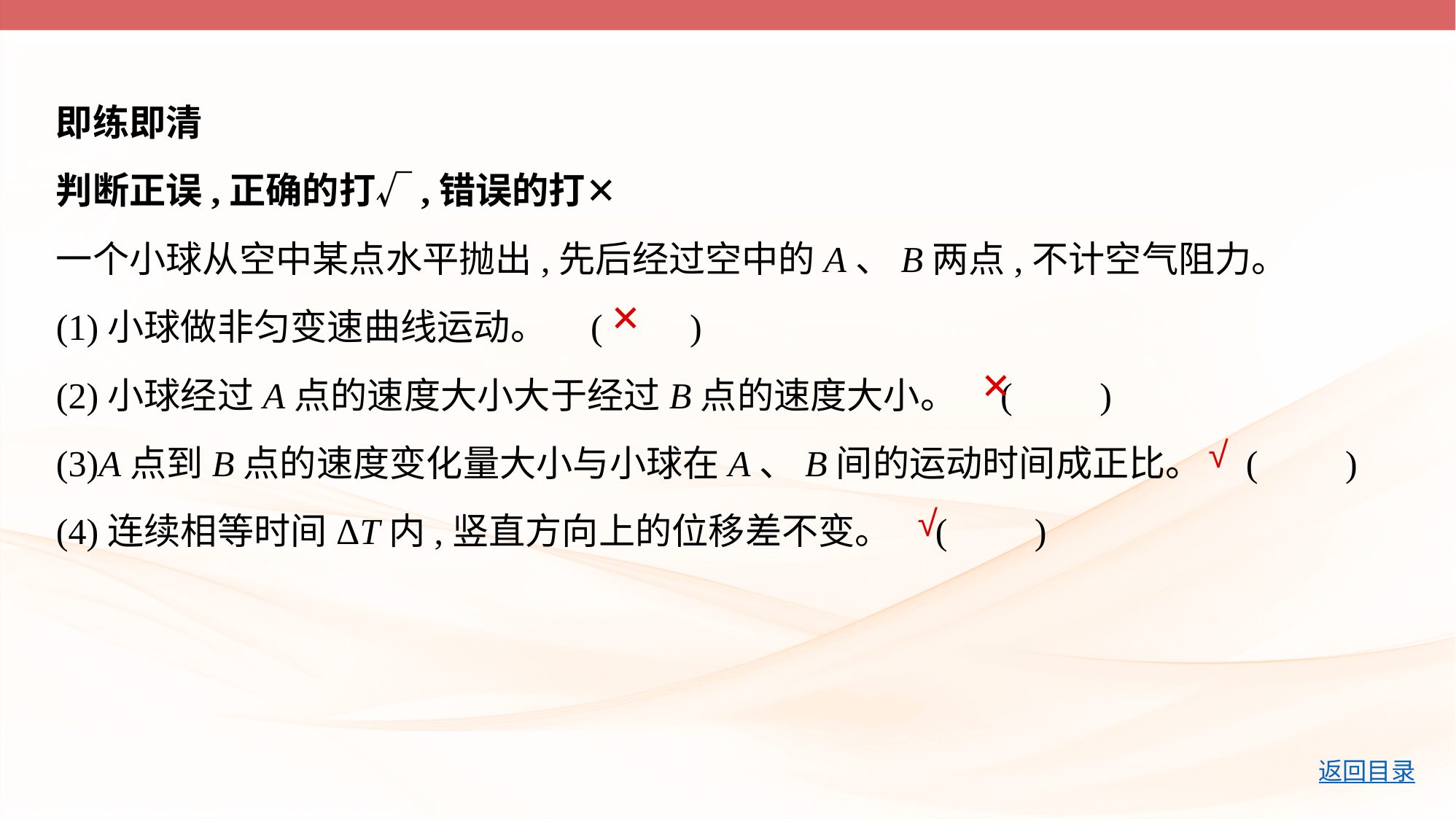

即练即清
判断正误,正确的打√,错误的打✕
一个小球从空中某点水平抛出,先后经过空中的A、B两点,不计空气阻力。
(1)小球做非匀变速曲线运动。 (　    )
(2)小球经过A点的速度大小大于经过B点的速度大小。 (　    )
(3)A点到B点的速度变化量大小与小球在A、B间的运动时间成正比。 (　    )
(4)连续相等时间ΔT内,竖直方向上的位移差不变。 (　    )
✕
✕
√
√